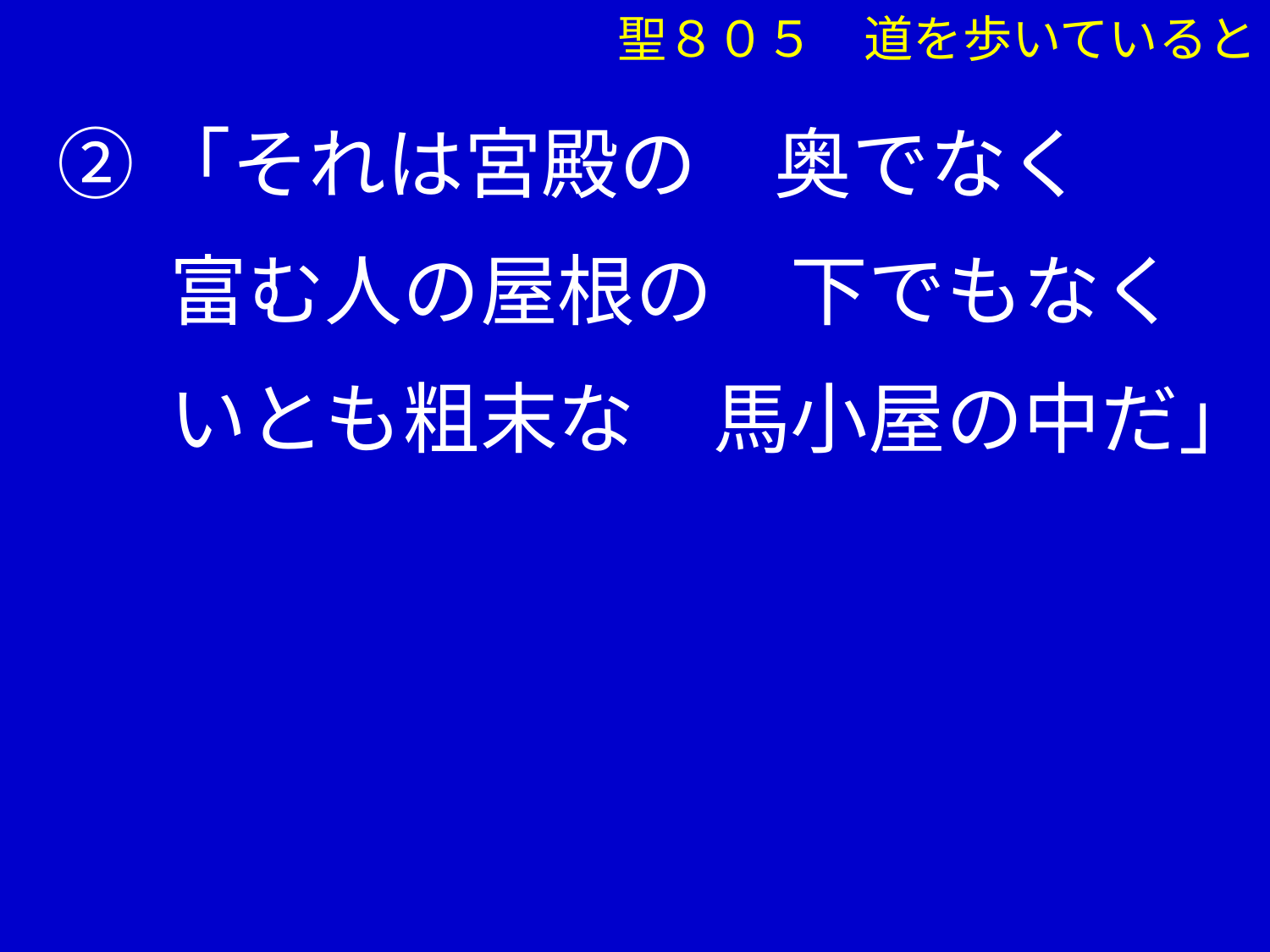

聖８０５　道を歩いていると
②「それは宮殿の　奥でなく
　  富む人の屋根の　下でもなく
　  いとも粗末な　馬小屋の中だ」